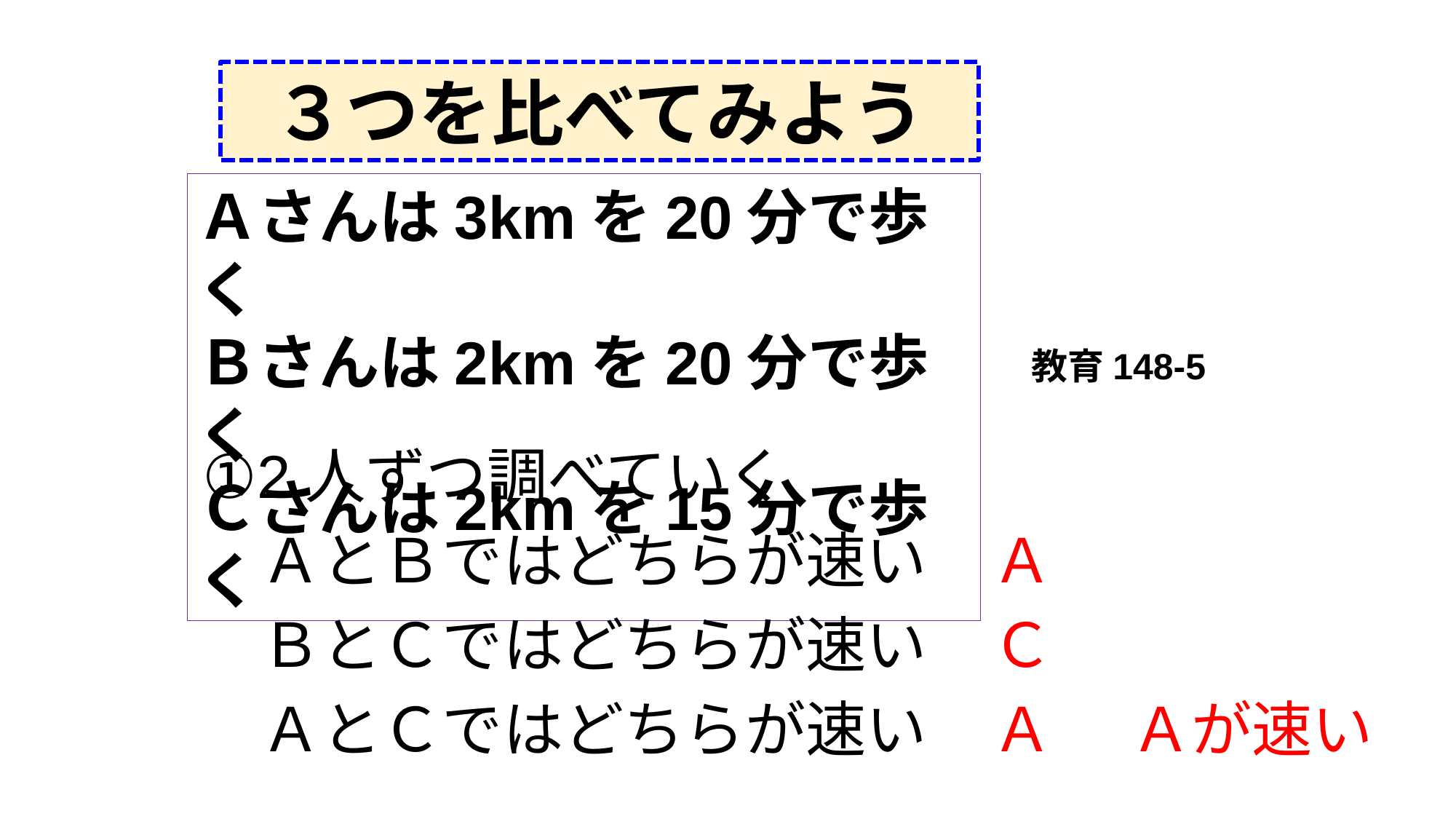

３つを比べてみよう
Ａさんは3kmを20分で歩く
Ｂさんは2kmを20分で歩く
Ｃさんは2kmを15分で歩く
教育148-5
①2人ずつ調べていく
ＡとＢではどちらが速い
Ａ
ＢとＣではどちらが速い
Ｃ
ＡとＣではどちらが速い
Ａ
Ａが速い